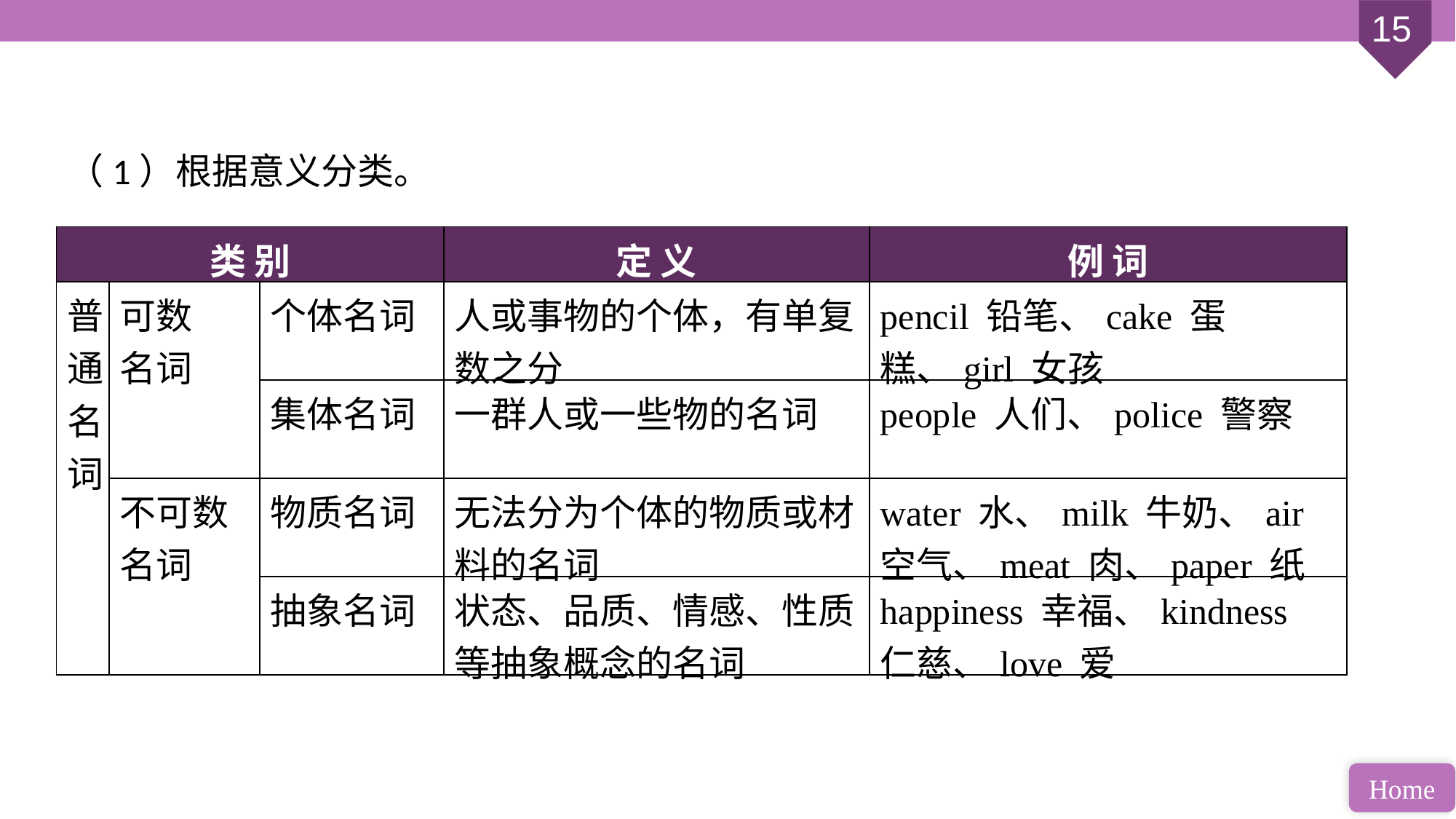

（1）根据意义分类。
| 类 别 |  |  | 定 义 | 例 词 |
| --- | --- | --- | --- | --- |
| 普 通 名 词 | 可数 名词 | 个体名词 | 人或事物的个体，有单复数之分 | pencil 铅笔、cake 蛋糕、girl 女孩 |
|  |  | 集体名词 | 一群人或一些物的名词 | people 人们、police 警察 |
|  | 不可数 名词 | 物质名词 | 无法分为个体的物质或材料的名词 | water 水、milk 牛奶、air 空气、meat 肉、paper 纸 |
|  |  | 抽象名词 | 状态、品质、情感、性质等抽象概念的名词 | happiness 幸福、kindness 仁慈、love 爱 |